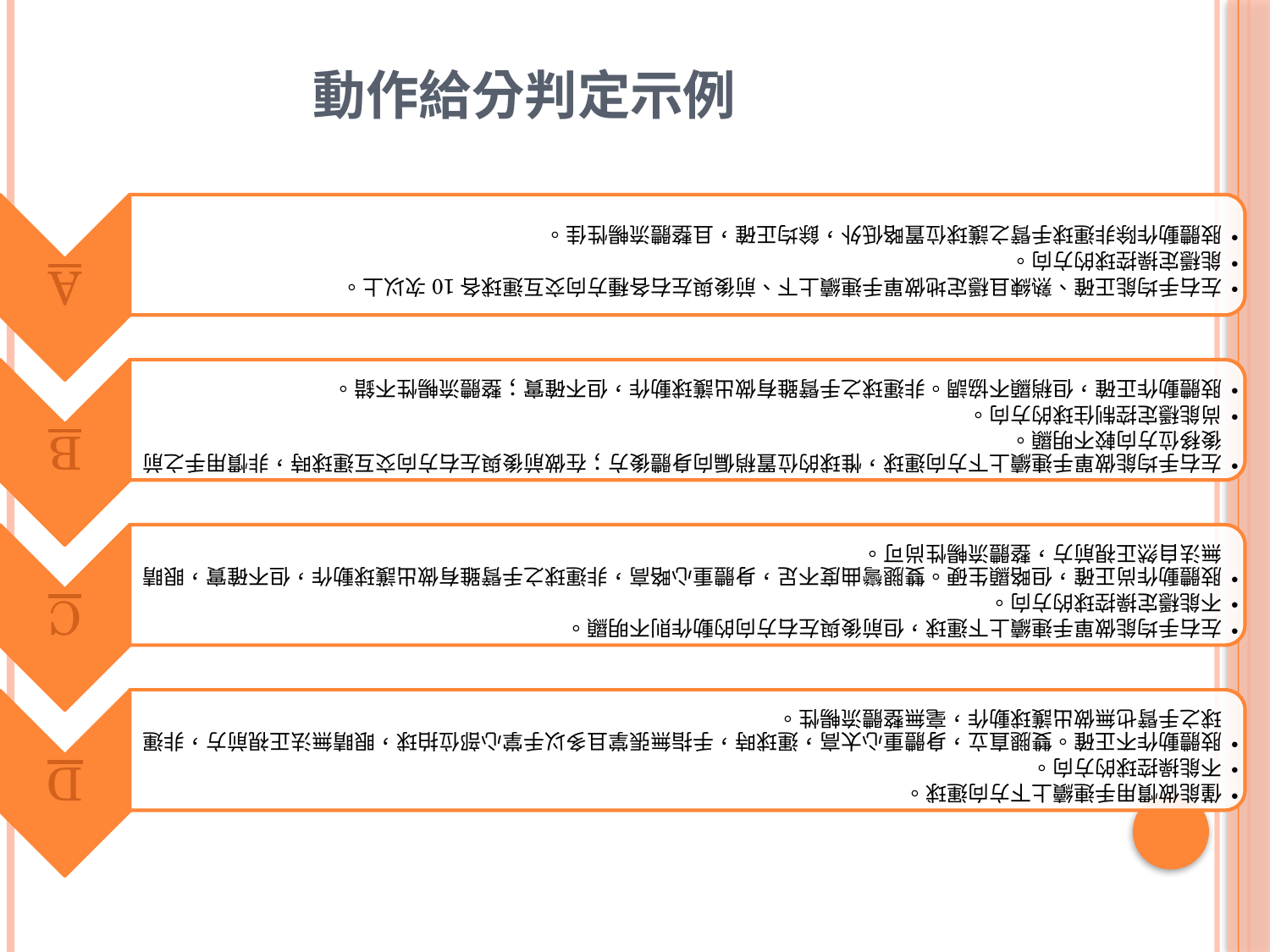

# 動作給分判定示例
A
左右手均能正確、熟練且穩定地做單手連續上下、前後與左右各種方向交互運球各10次以上。
能穩定操控球的方向。
肢體動作除非運球手臂之護球位置略低外，餘均正確，且整體流暢性佳。
B
左右手均能做單手連續上下方向運球，惟球的位置稍偏向身體後方；在做前後與左右方向交互運球時，非慣用手之前後移位方向較不明顯。
尚能穩定控制住球的方向。
肢體動作正確，但稍顯不協調。非運球之手臂雖有做出護球動作，但不確實；整體流暢性不錯。
C
左右手均能做單手連續上下運球，但前後與左右方向的動作則不明顯。
不能穩定操控球的方向。
肢體動作尚正確，但略顯生硬。雙腿彎曲度不足，身體重心略高，非運球之手臂雖有做出護球動作，但不確實，眼睛無法自然正視前方，整體流暢性尚可。
D
僅能做慣用手連續上下方向運球。
不能操控球的方向。
肢體動作不正確。雙腿直立，身體重心太高，運球時，手指無張掌且多以手掌心部位拍球，眼睛無法正視前方，非運球之手臂也無做出護球動作，毫無整體流暢性。